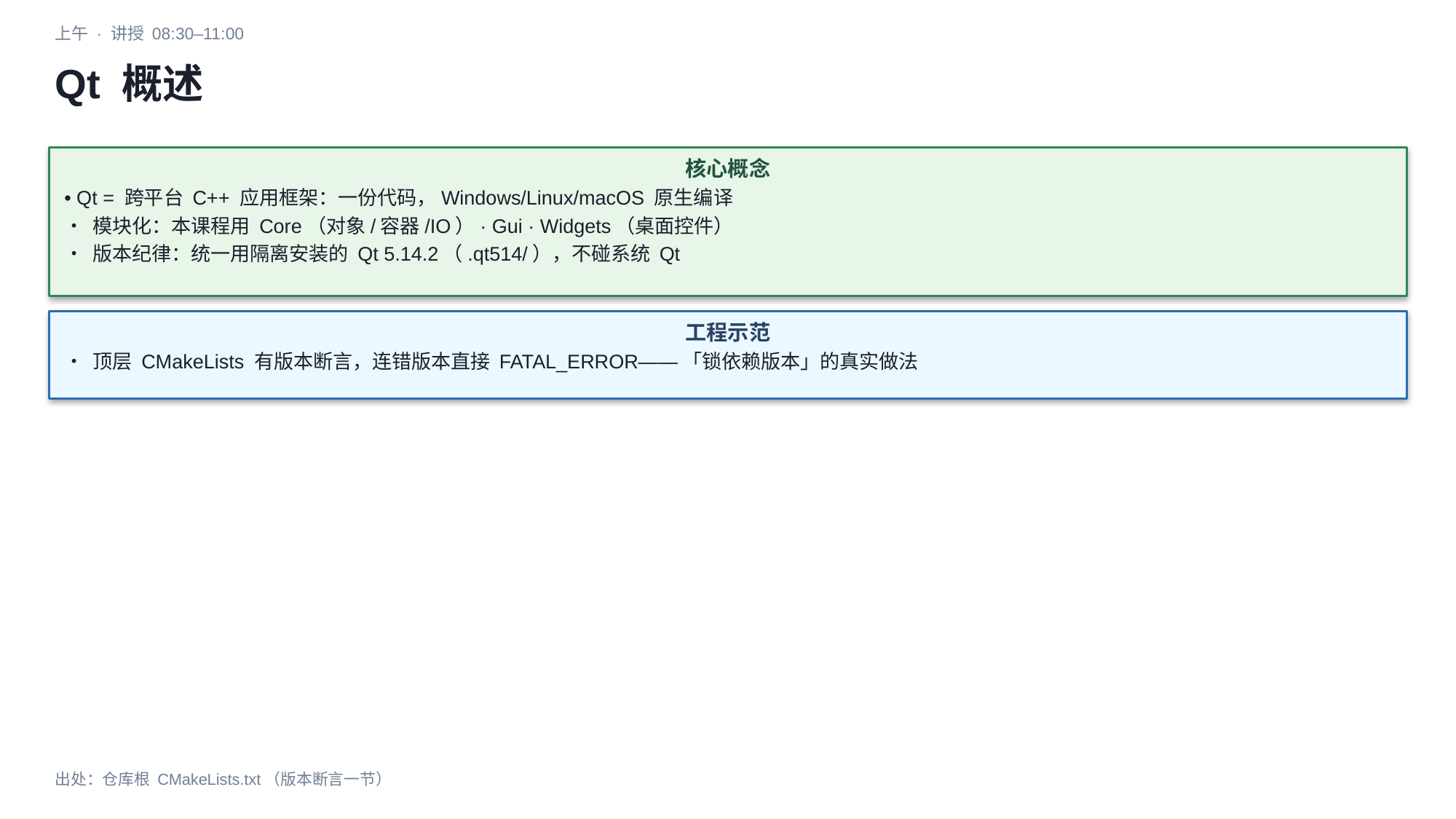

上午 · 讲授 08:30–11:00
Qt 概述
核心概念
• Qt = 跨平台 C++ 应用框架：一份代码，Windows/Linux/macOS 原生编译
• 模块化：本课程用 Core（对象/容器/IO）· Gui · Widgets（桌面控件）
• 版本纪律：统一用隔离安装的 Qt 5.14.2（.qt514/），不碰系统 Qt
工程示范
• 顶层 CMakeLists 有版本断言，连错版本直接 FATAL_ERROR——「锁依赖版本」的真实做法
出处：仓库根 CMakeLists.txt（版本断言一节）